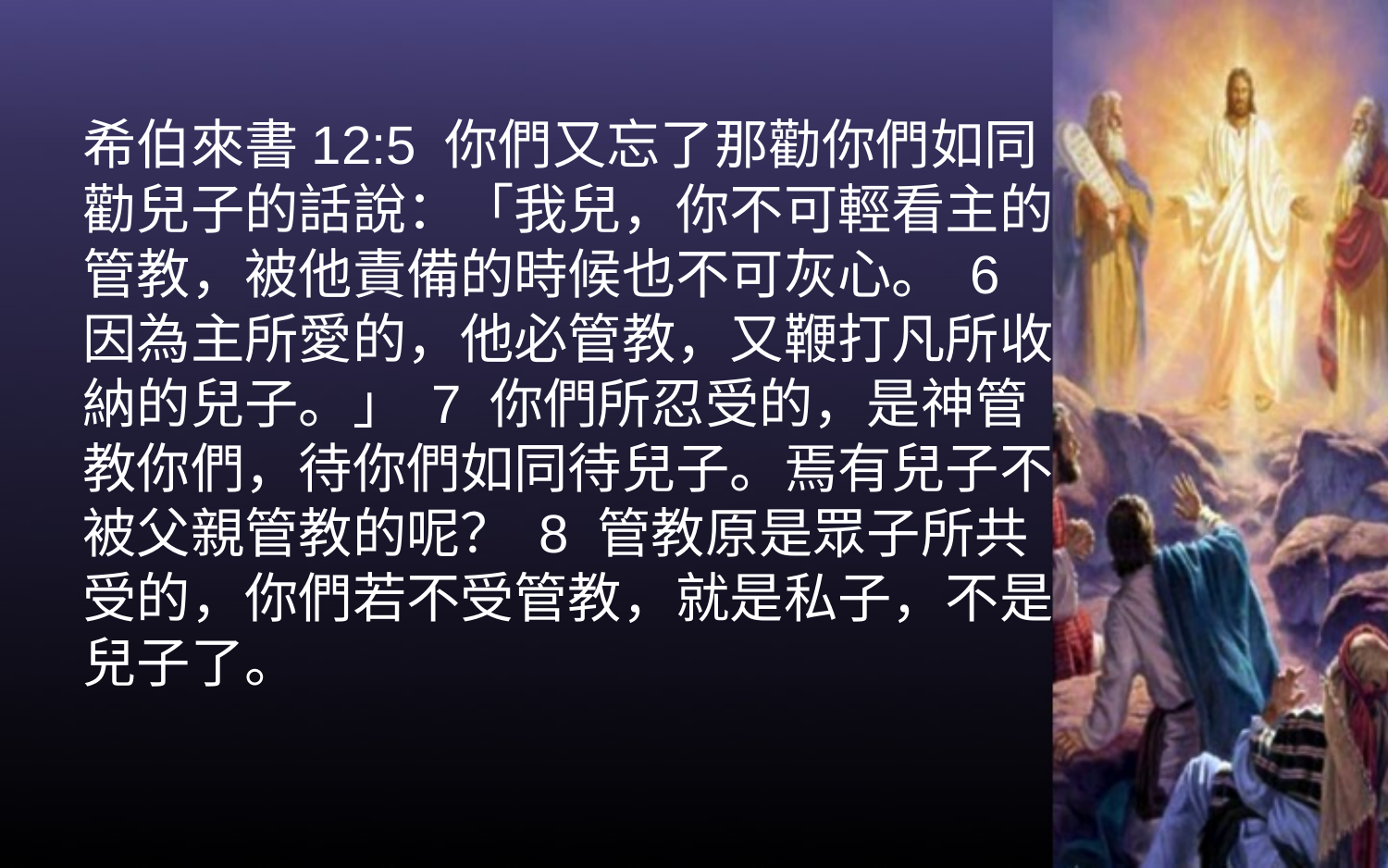

希伯來書12:5 你們又忘了那勸你們如同勸兒子的話說：「我兒，你不可輕看主的管教，被他責備的時候也不可灰心。 6 因為主所愛的，他必管教，又鞭打凡所收納的兒子。」 7 你們所忍受的，是神管教你們，待你們如同待兒子。焉有兒子不被父親管教的呢？ 8 管教原是眾子所共受的，你們若不受管教，就是私子，不是兒子了。